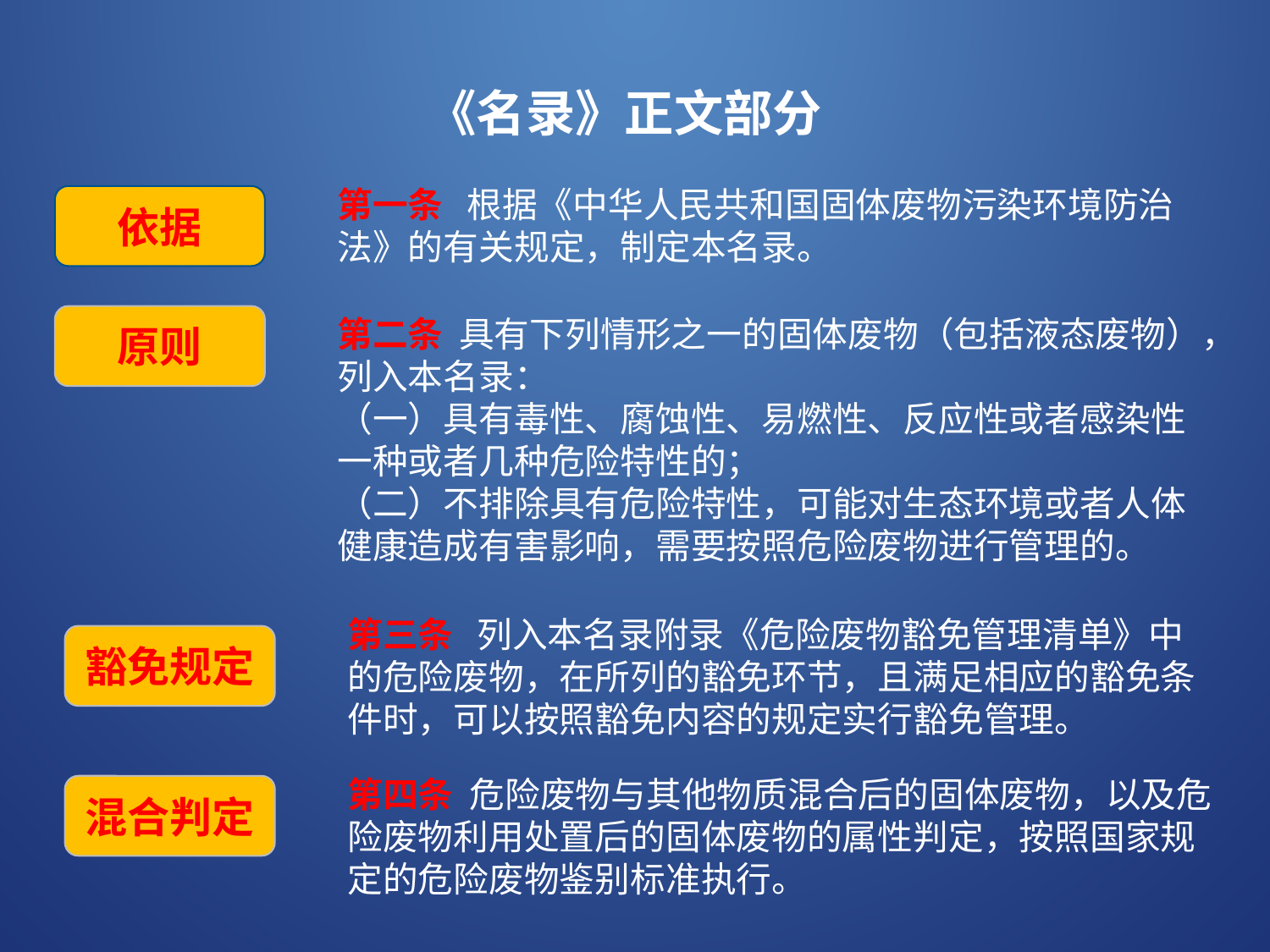

《名录》正文部分
第一条   根据《中华人民共和国固体废物污染环境防治法》的有关规定，制定本名录。
依据
原则
第二条  具有下列情形之一的固体废物（包括液态废物），列入本名录：
（一）具有毒性、腐蚀性、易燃性、反应性或者感染性一种或者几种危险特性的；
（二）不排除具有危险特性，可能对生态环境或者人体健康造成有害影响，需要按照危险废物进行管理的。
第三条   列入本名录附录《危险废物豁免管理清单》中的危险废物，在所列的豁免环节，且满足相应的豁免条件时，可以按照豁免内容的规定实行豁免管理。
豁免规定
第四条  危险废物与其他物质混合后的固体废物，以及危险废物利用处置后的固体废物的属性判定，按照国家规定的危险废物鉴别标准执行。
混合判定